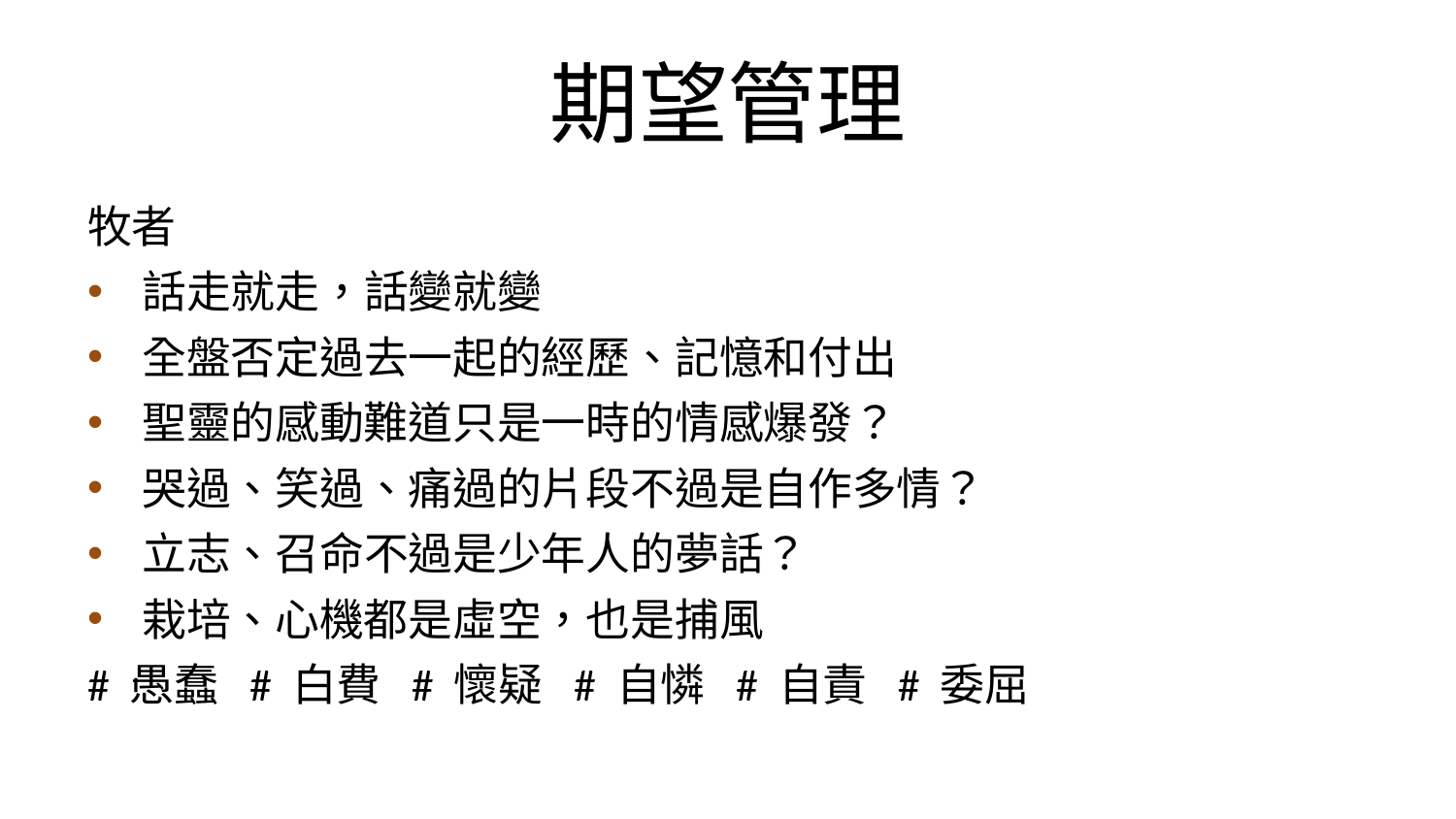

# 期望管理
牧者
話走就走，話變就變
全盤否定過去一起的經歷、記憶和付出
聖靈的感動難道只是一時的情感爆發？
哭過、笑過、痛過的片段不過是自作多情？
立志、召命不過是少年人的夢話？
栽培、心機都是虛空，也是捕風
# 愚蠢  # 白費  # 懷疑  # 自憐  # 自責  # 委屈